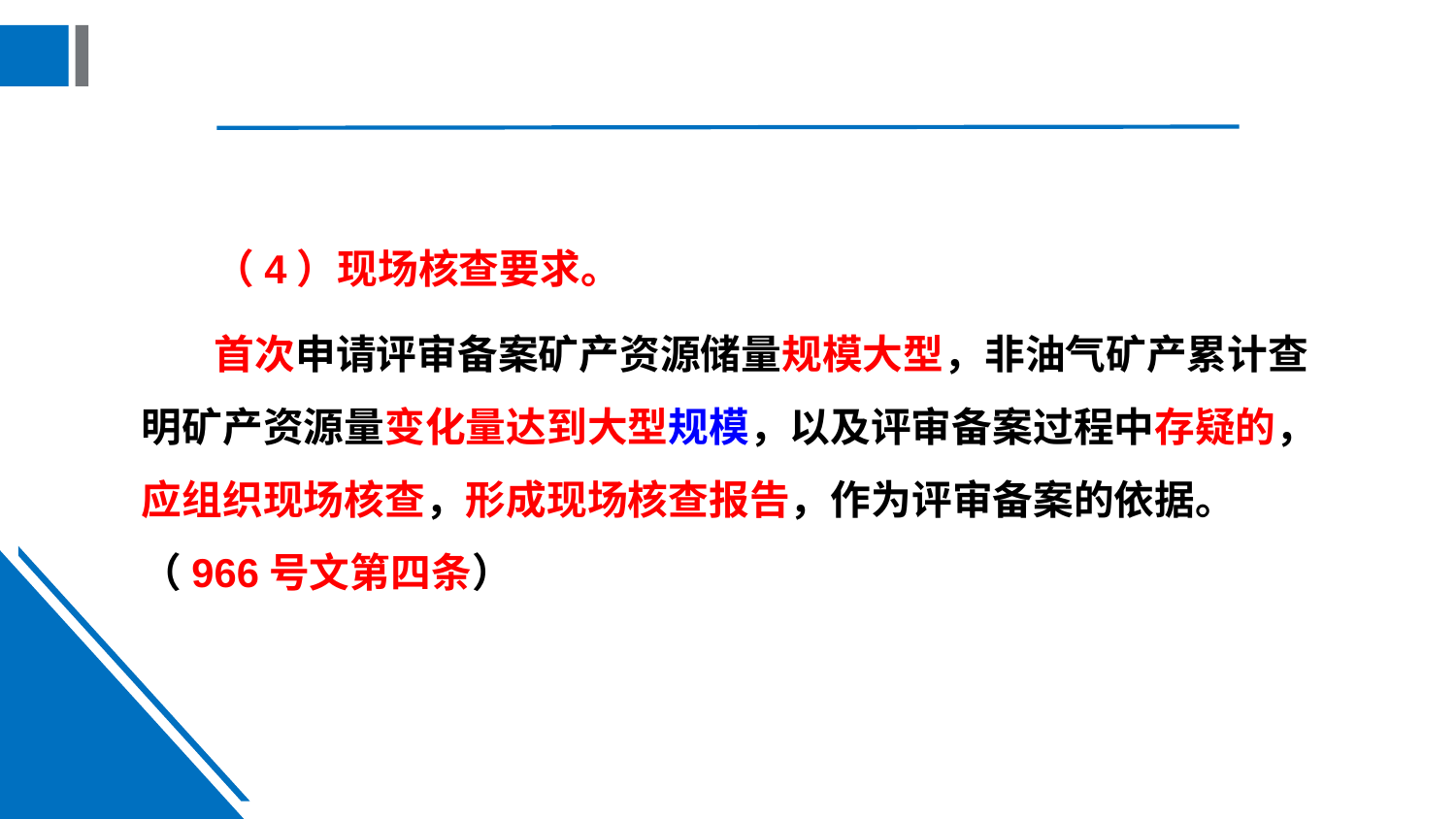

（4）现场核查要求。
首次申请评审备案矿产资源储量规模大型，非油气矿产累计查明矿产资源量变化量达到大型规模，以及评审备案过程中存疑的，应组织现场核查，形成现场核查报告，作为评审备案的依据。（966号文第四条）
33